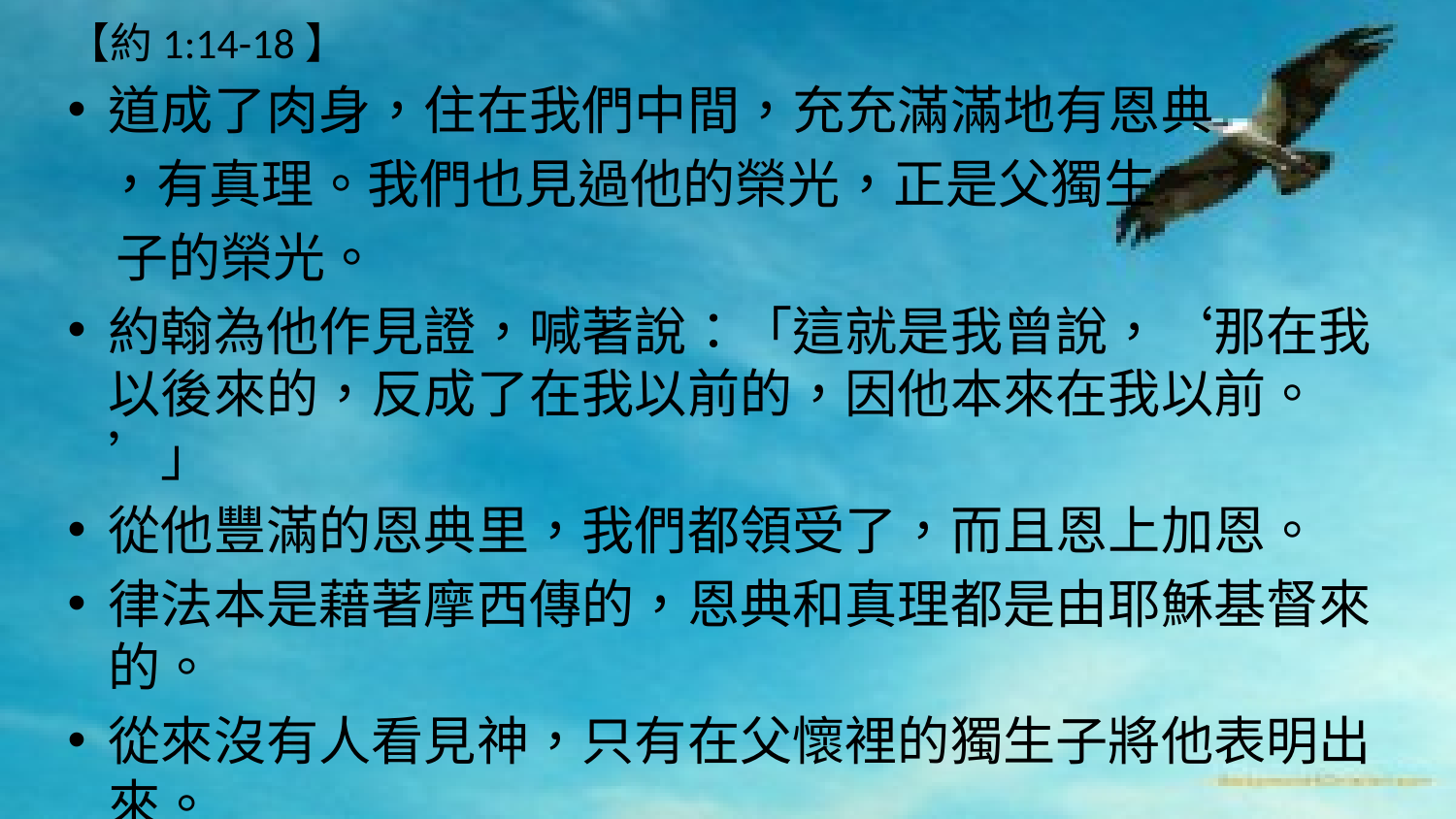

【約1:14-18】
道成了肉身，住在我們中間，充充滿滿地有恩典
  ，有真理。我們也見過他的榮光，正是父獨生
   子的榮光。
約翰為他作見證，喊著說：「這就是我曾說，‘那在我以後來的，反成了在我以前的，因他本來在我以前。’」
從他豐滿的恩典里，我們都領受了，而且恩上加恩。
律法本是藉著摩西傳的，恩典和真理都是由耶穌基督來的。
從來沒有人看見神，只有在父懷裡的獨生子將他表明出來。
#